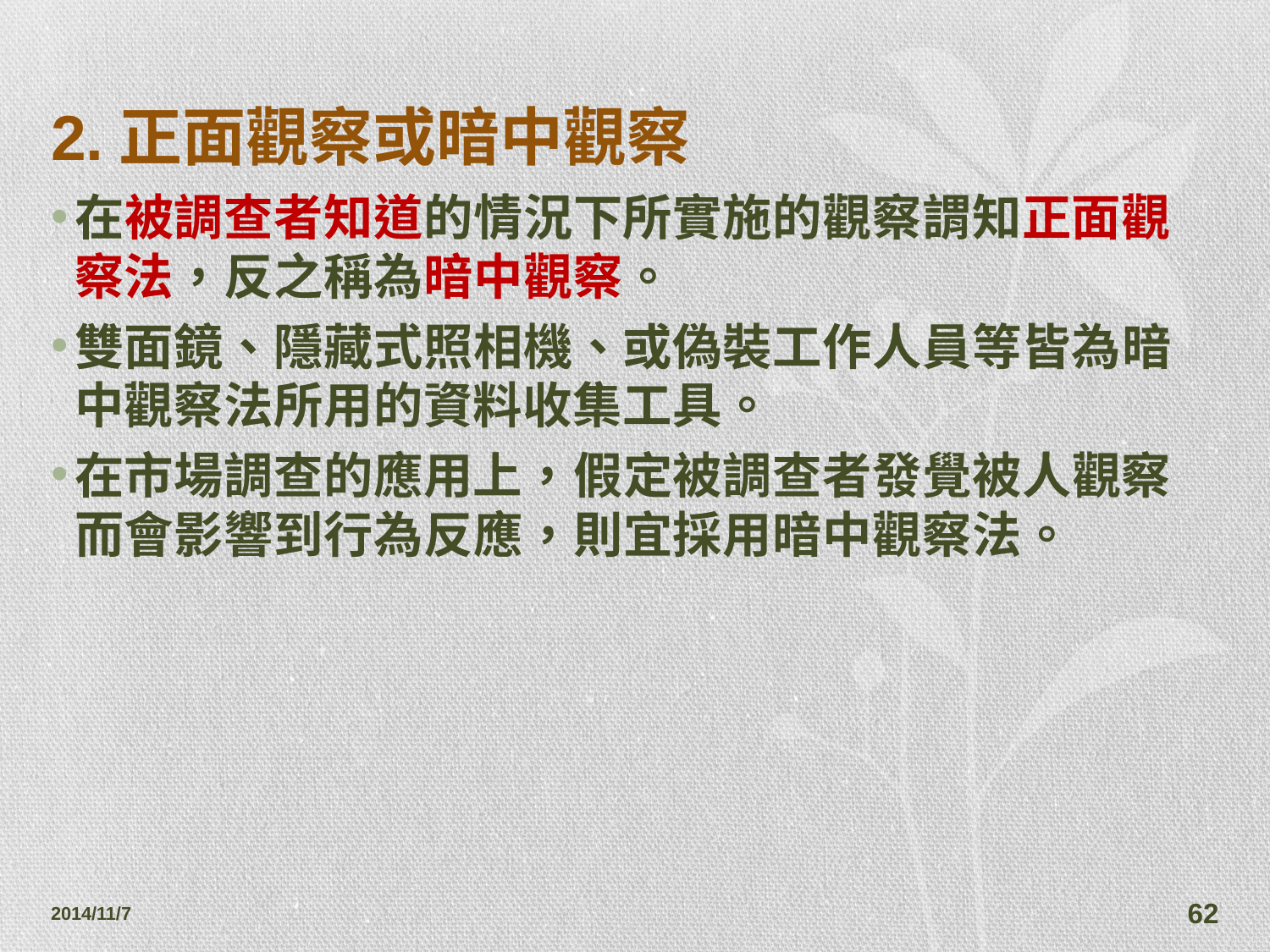

# 2.正面觀察或暗中觀察
在被調查者知道的情況下所實施的觀察謂知正面觀察法，反之稱為暗中觀察。
雙面鏡、隱藏式照相機、或偽裝工作人員等皆為暗中觀察法所用的資料收集工具。
在市場調查的應用上，假定被調查者發覺被人觀察而會影響到行為反應，則宜採用暗中觀察法。
2014/11/7
62